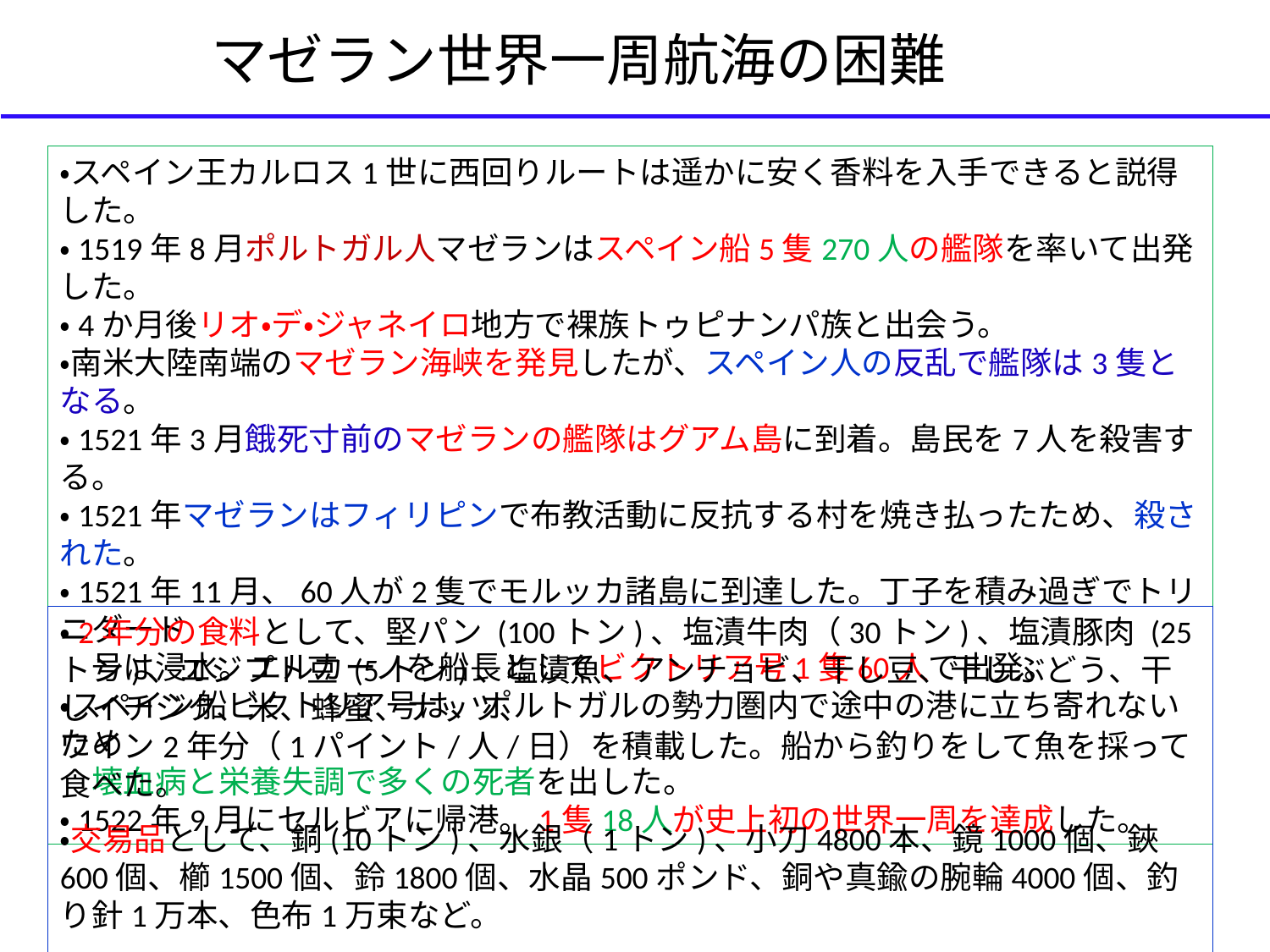

マゼラン世界一周航海の困難
・スペイン王カルロス1世に西回りルートは遥かに安く香料を入手できると説得した。
・1519年8月ポルトガル人マゼランはスペイン船5隻270人の艦隊を率いて出発した。
・4か月後リオ・デ・ジャネイロ地方で裸族トゥピナンパ族と出会う。
・南米大陸南端のマゼラン海峡を発見したが、スペイン人の反乱で艦隊は3隻となる。
・1521年3月餓死寸前のマゼランの艦隊はグアム島に到着。島民を7人を殺害する。
・1521年マゼランはフィリピンで布教活動に反抗する村を焼き払ったため、殺された。
・1521年11月、60人が2隻でモルッカ諸島に到達した。丁子を積み過ぎでトリニダード
　号は浸水。エルカーノを船長としてビクトリア号1隻60人で出発。
・スペイン船ビクトリア号は、ポルトガルの勢力圏内で途中の港に立ち寄れないため
　壊血病と栄養失調で多くの死者を出した。
・1522年9月にセルビアに帰港。1隻18人が史上初の世界一周を達成した。
・2年分の食料として、堅パン (100トン)、塩漬牛肉（30トン)、塩漬豚肉 (25トン)、エジプト豆 (5トン)、塩漬魚、アンチョビ、干し豆、干しぶどう、干しイチジク、米、蜂蜜、ナッツ、
ワイン2年分（1パイント/人/日）を積載した。船から釣りをして魚を採って食べた。

・交易品として、銅(10トン)、水銀（1トン)、小刀4800本、鏡1000個、鋏600個、櫛1500個、鈴1800個、水晶500ポンド、銅や真鍮の腕輪4000個、釣り針1万本、色布1万束など。

・武器として、大砲71門、火縄銃50挺、槍1000本、兜と甲冑100組、弓60張（矢360本）